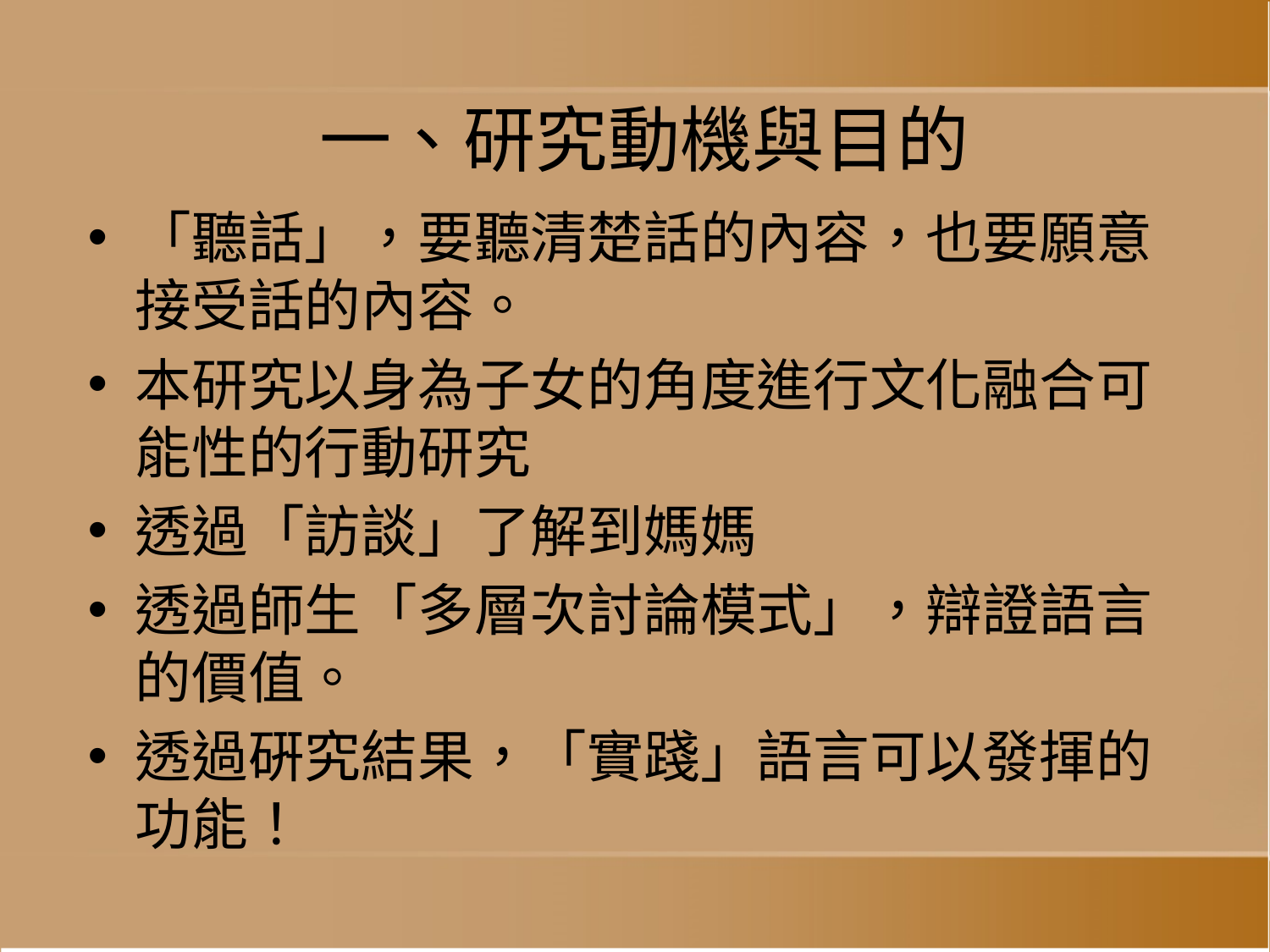

一、研究動機與目的
「聽話」，要聽清楚話的內容，也要願意接受話的內容。
本研究以身為子女的角度進行文化融合可能性的行動研究
透過「訪談」了解到媽媽
透過師生「多層次討論模式」，辯證語言的價值。
透過硏究結果，「實踐」語言可以發揮的功能！